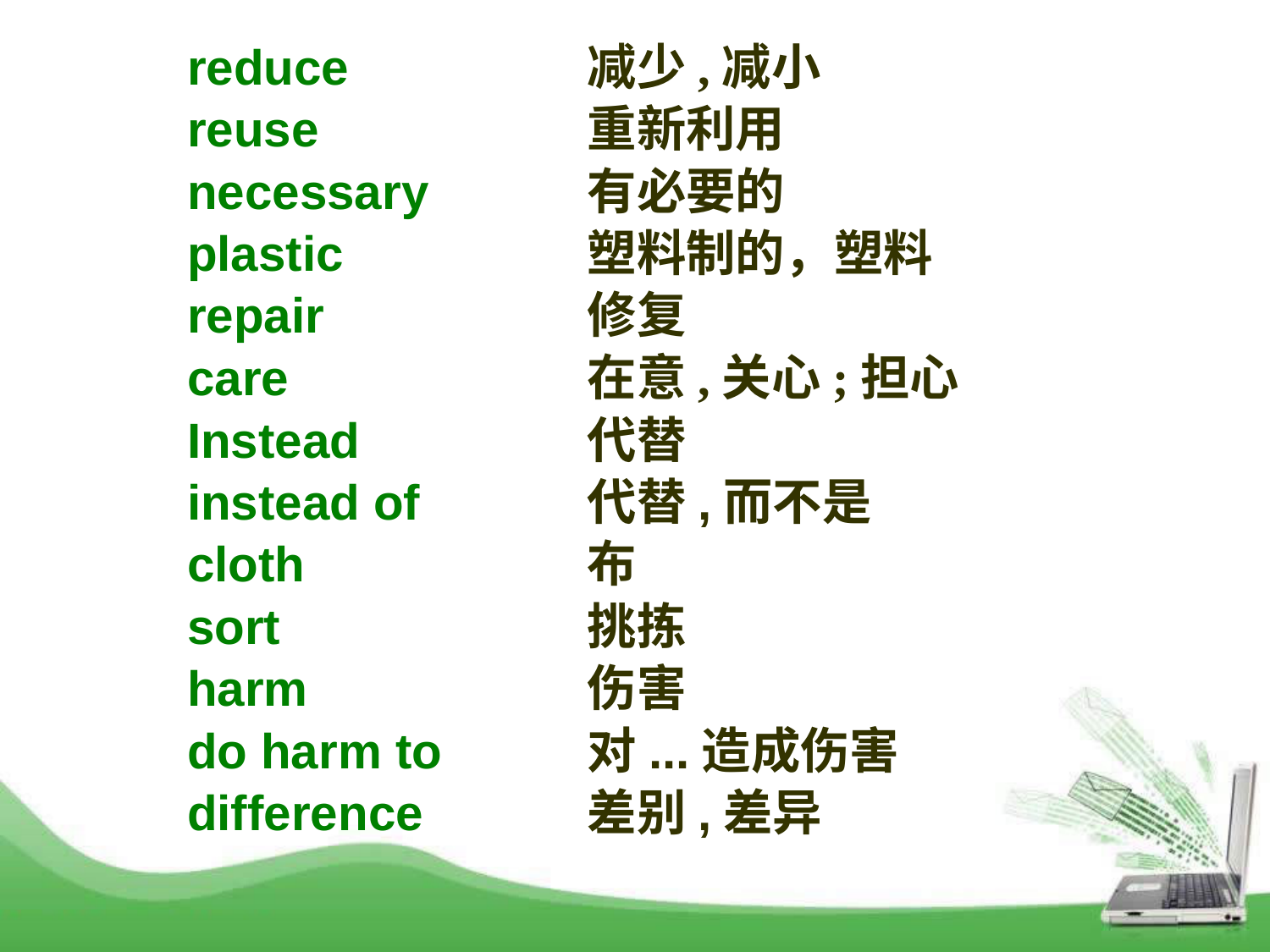

reduce
reuse
necessary
plastic
repair
care
Instead
instead of
cloth
sort
harm
do harm to
difference
减少,减小
重新利用
有必要的
塑料制的，塑料
修复
在意,关心;担心
代替
代替,而不是
布
挑拣
伤害
对...造成伤害
差别,差异